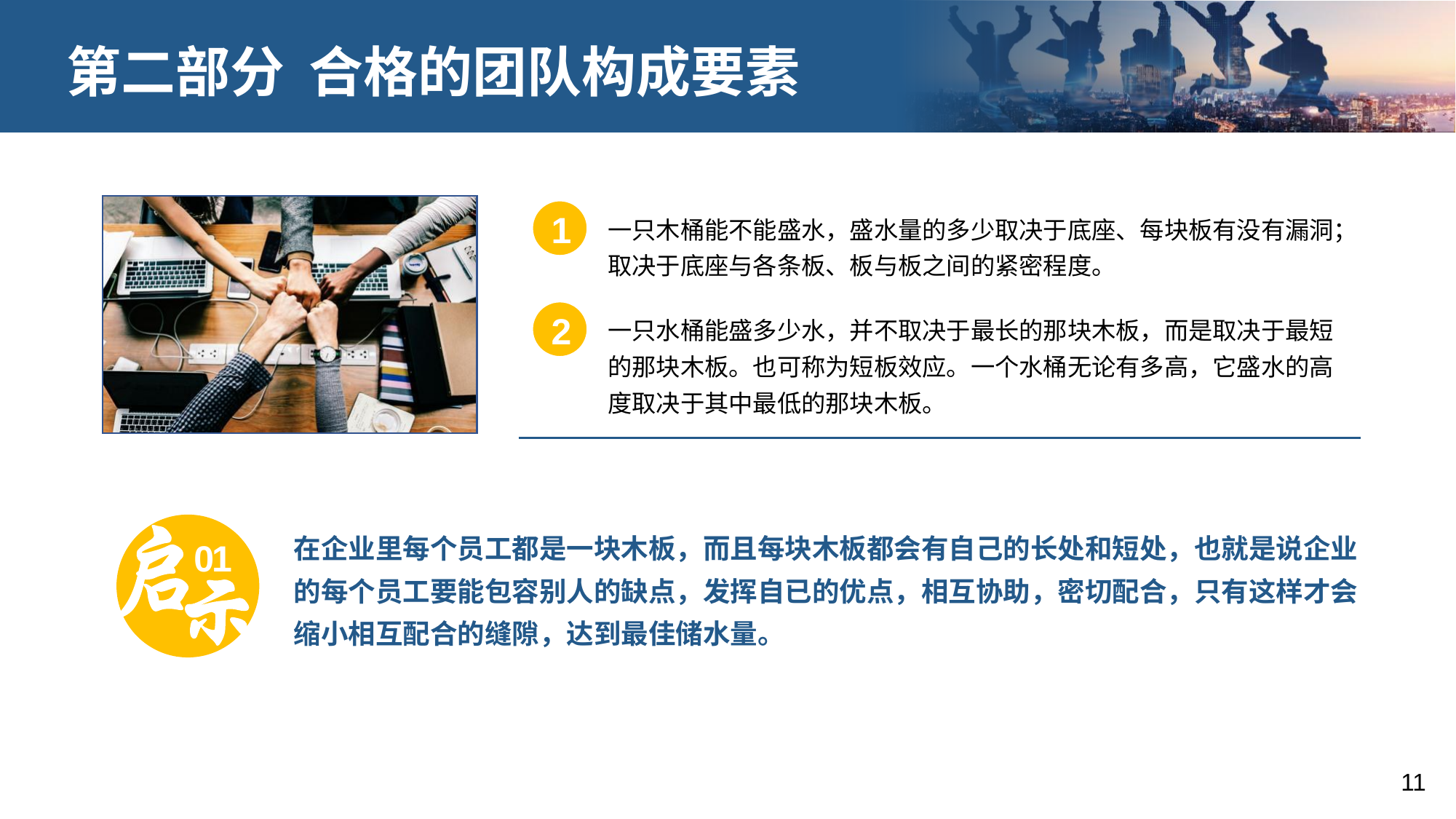

第二部分  合格的团队构成要素

1
一只木桶能不能盛水，盛水量的多少取决于底座、每块板有没有漏洞；取决于底座与各条板、板与板之间的紧密程度。

2
一只水桶能盛多少水，并不取决于最长的那块木板，而是取决于最短的那块木板。也可称为短板效应。一个水桶无论有多高，它盛水的高度取决于其中最低的那块木板。

01
在企业里每个员工都是一块木板，而且每块木板都会有自己的长处和短处，也就是说企业的每个员工要能包容别人的缺点，发挥自已的优点，相互协助，密切配合，只有这样才会缩小相互配合的缝隙，达到最佳储水量。